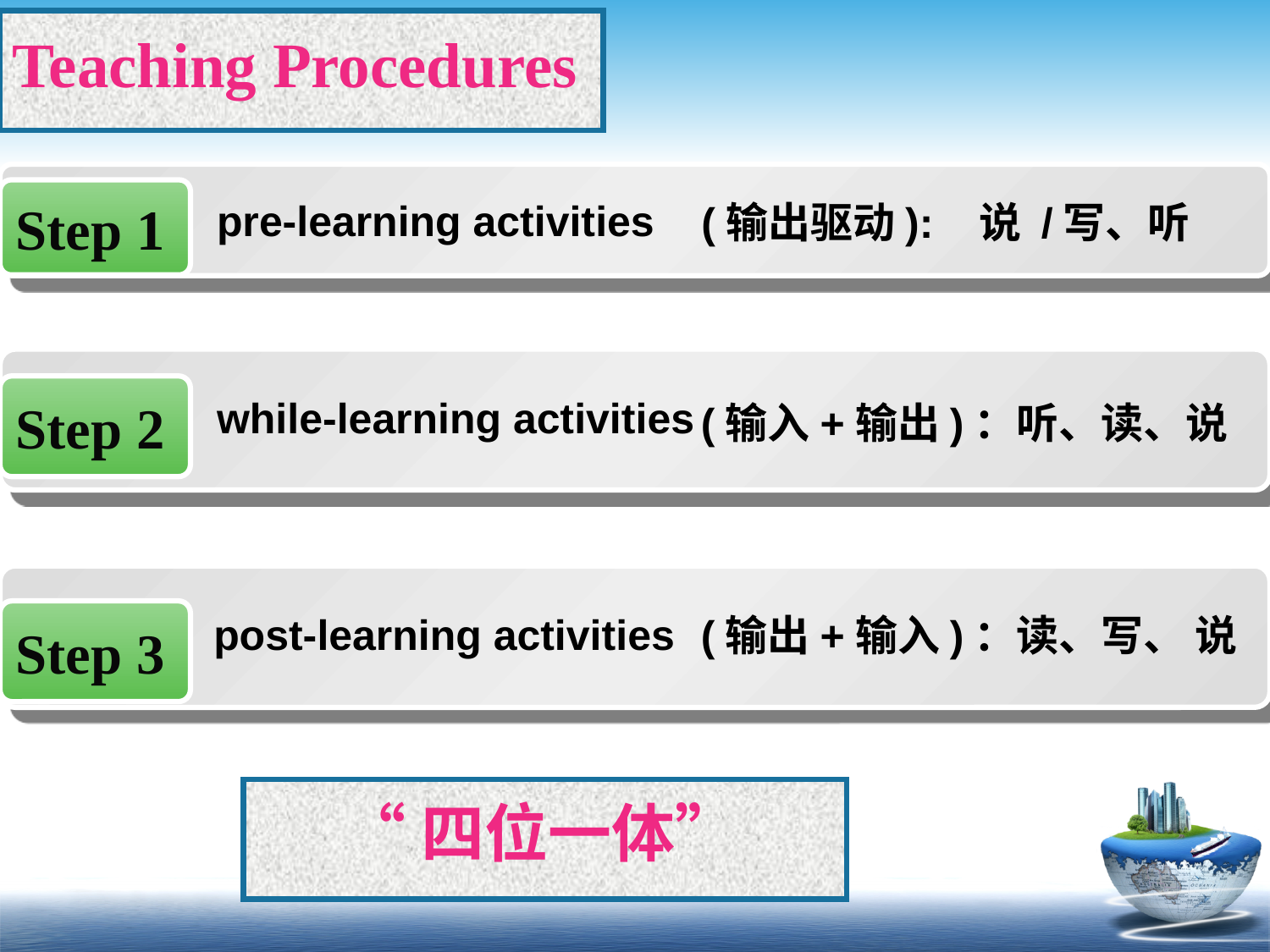

Teaching Procedures

Step 1
 pre-learning activities
(输出驱动):   说 /写、听

2
Step 2
 while-learning activities
(输入+输出)：听、读、说

Step 3
post-learning activities

(输出+输入)：读、写、 说
      “四位一体”